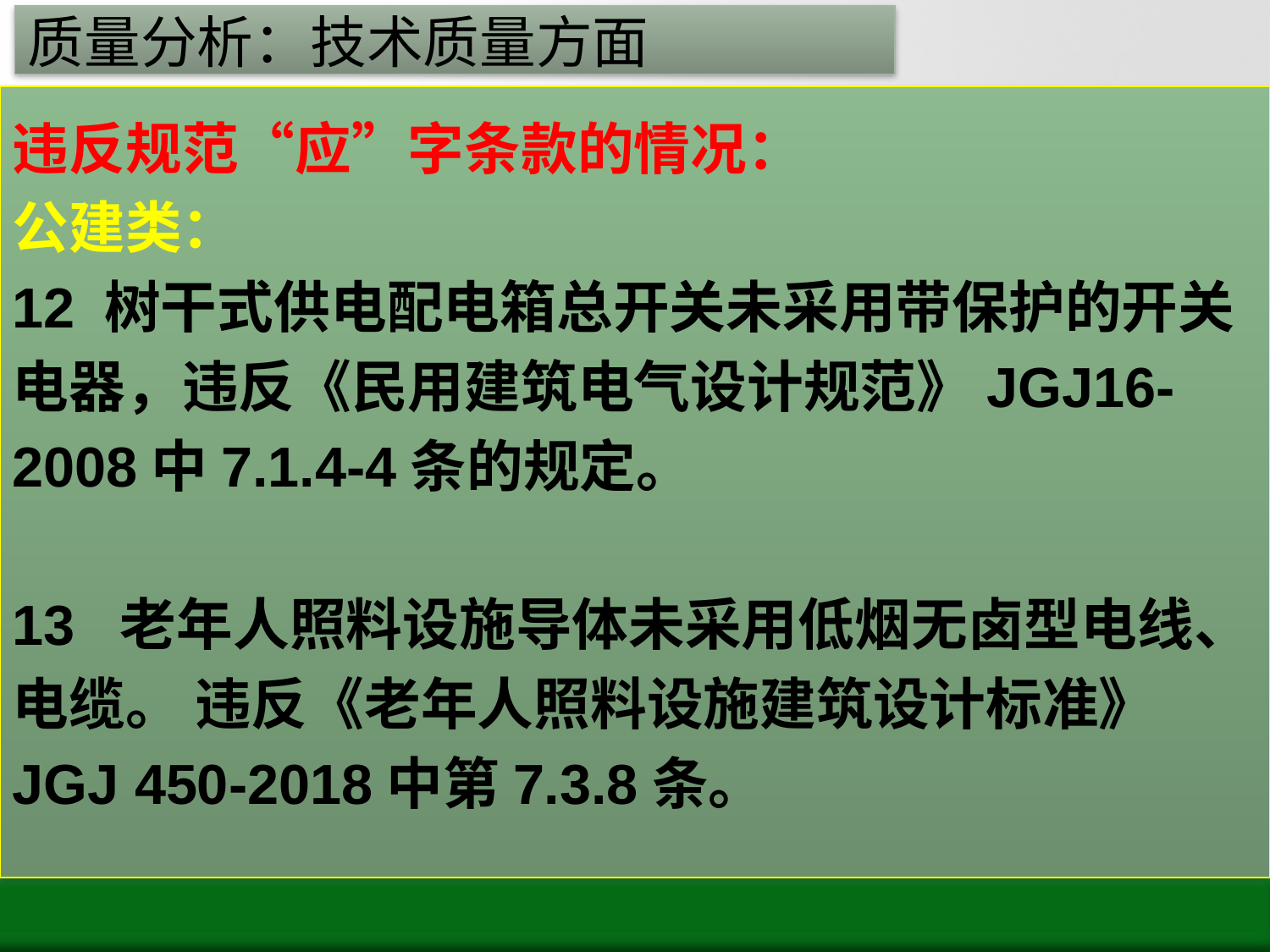

# 质量分析：技术质量方面
违反规范“应”字条款的情况：
公建类：
12 树干式供电配电箱总开关未采用带保护的开关电器，违反《民用建筑电气设计规范》JGJ16-2008中7.1.4-4条的规定。

13  老年人照料设施导体未采用低烟无卤型电线、电缆。 违反《老年人照料设施建筑设计标准》  JGJ 450-2018中第7.3.8条。